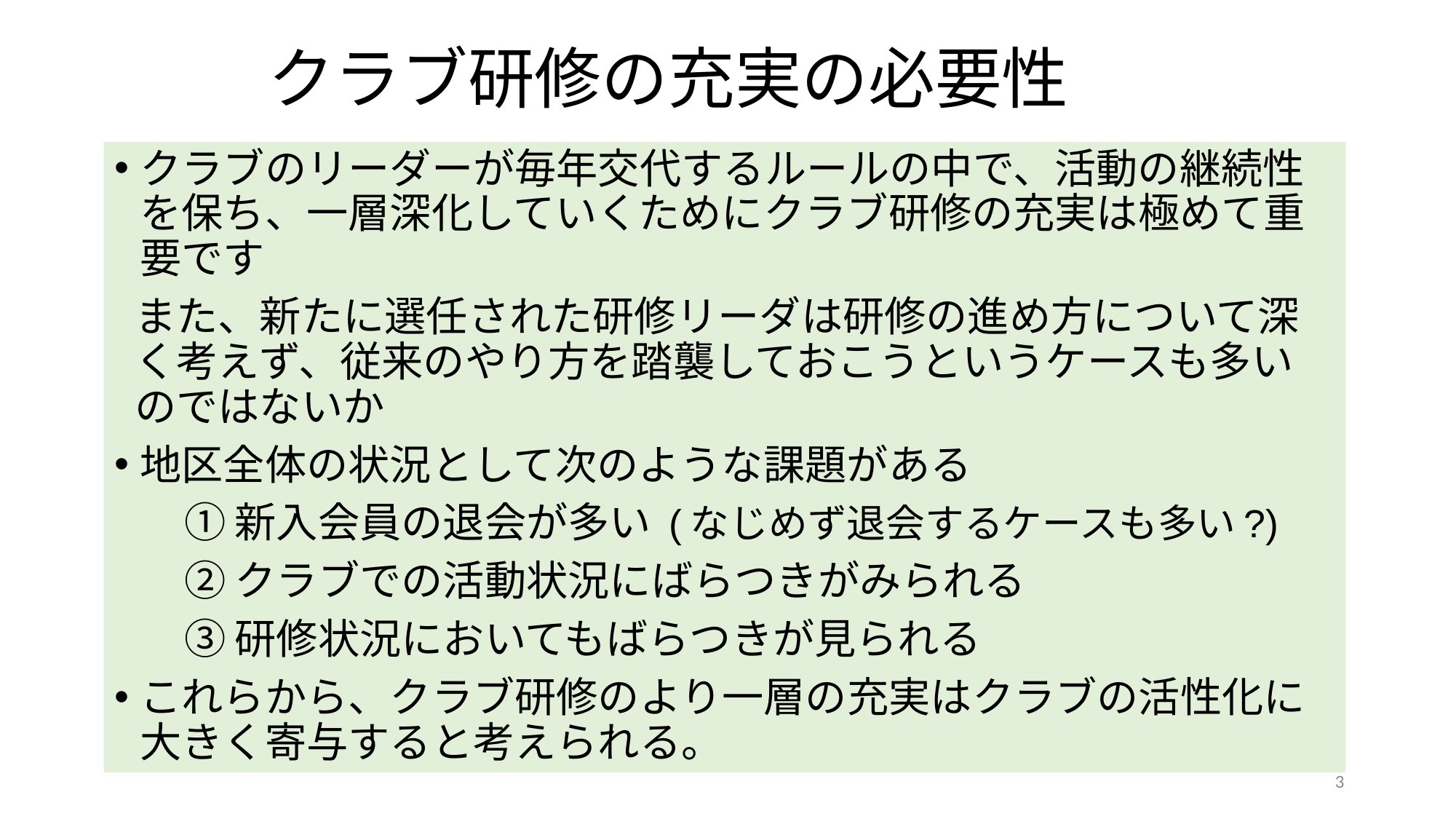

# クラブ研修の充実の必要性
クラブのリーダーが毎年交代するルールの中で、活動の継続性を保ち、一層深化していくためにクラブ研修の充実は極めて重要です
また、新たに選任された研修リーダは研修の進め方について深く考えず、従来のやり方を踏襲しておこうというケースも多いのではないか
地区全体の状況として次のような課題がある
①新入会員の退会が多い (なじめず退会するケースも多い?)
②クラブでの活動状況にばらつきがみられる
③研修状況においてもばらつきが見られる
これらから、クラブ研修のより一層の充実はクラブの活性化に大きく寄与すると考えられる。

3